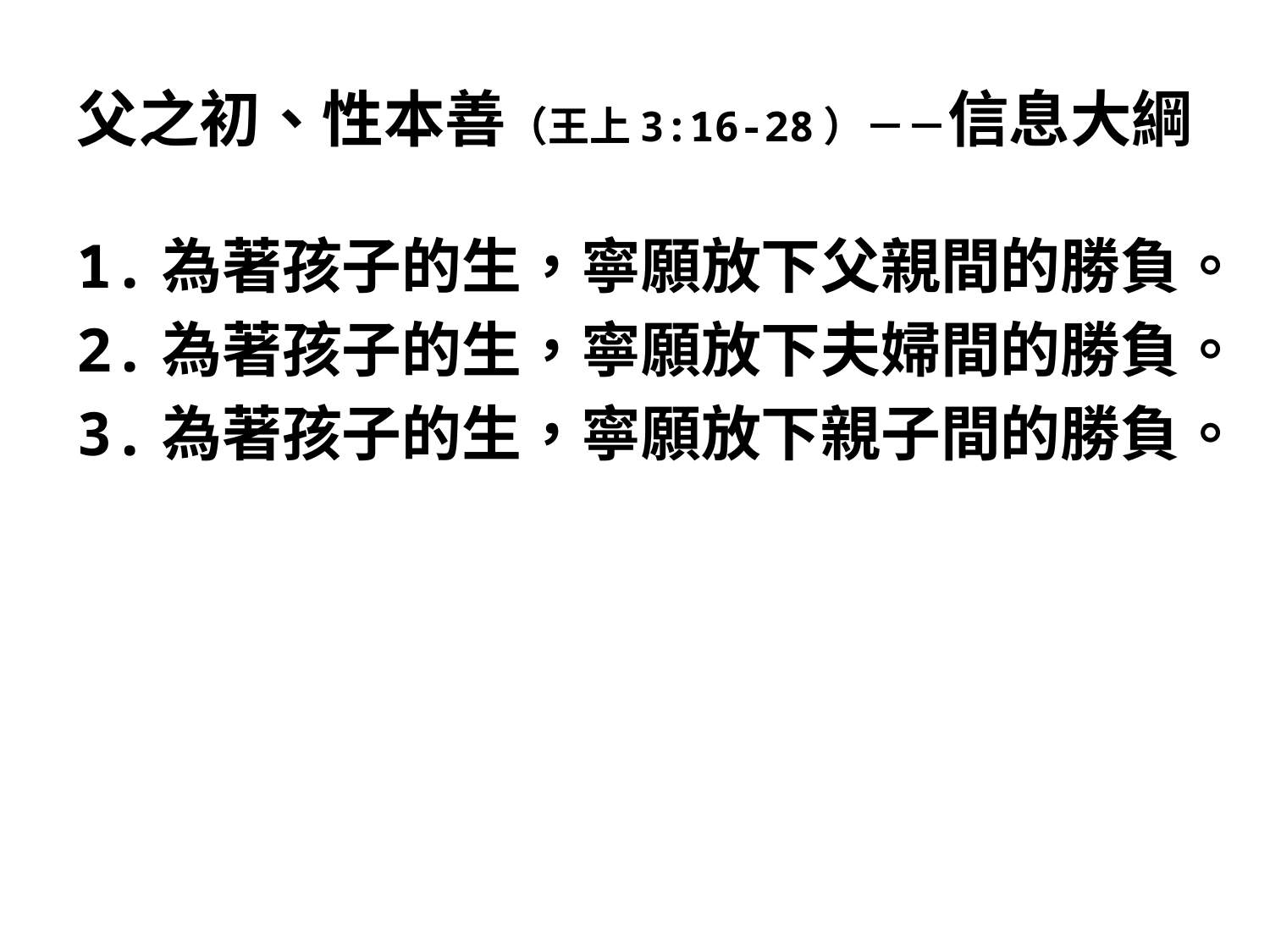

# 父之初、性本善（王上3:16-28）－－信息大綱
1.為著孩子的生，寧願放下父親間的勝負。
2.為著孩子的生，寧願放下夫婦間的勝負。
3.為著孩子的生，寧願放下親子間的勝負。